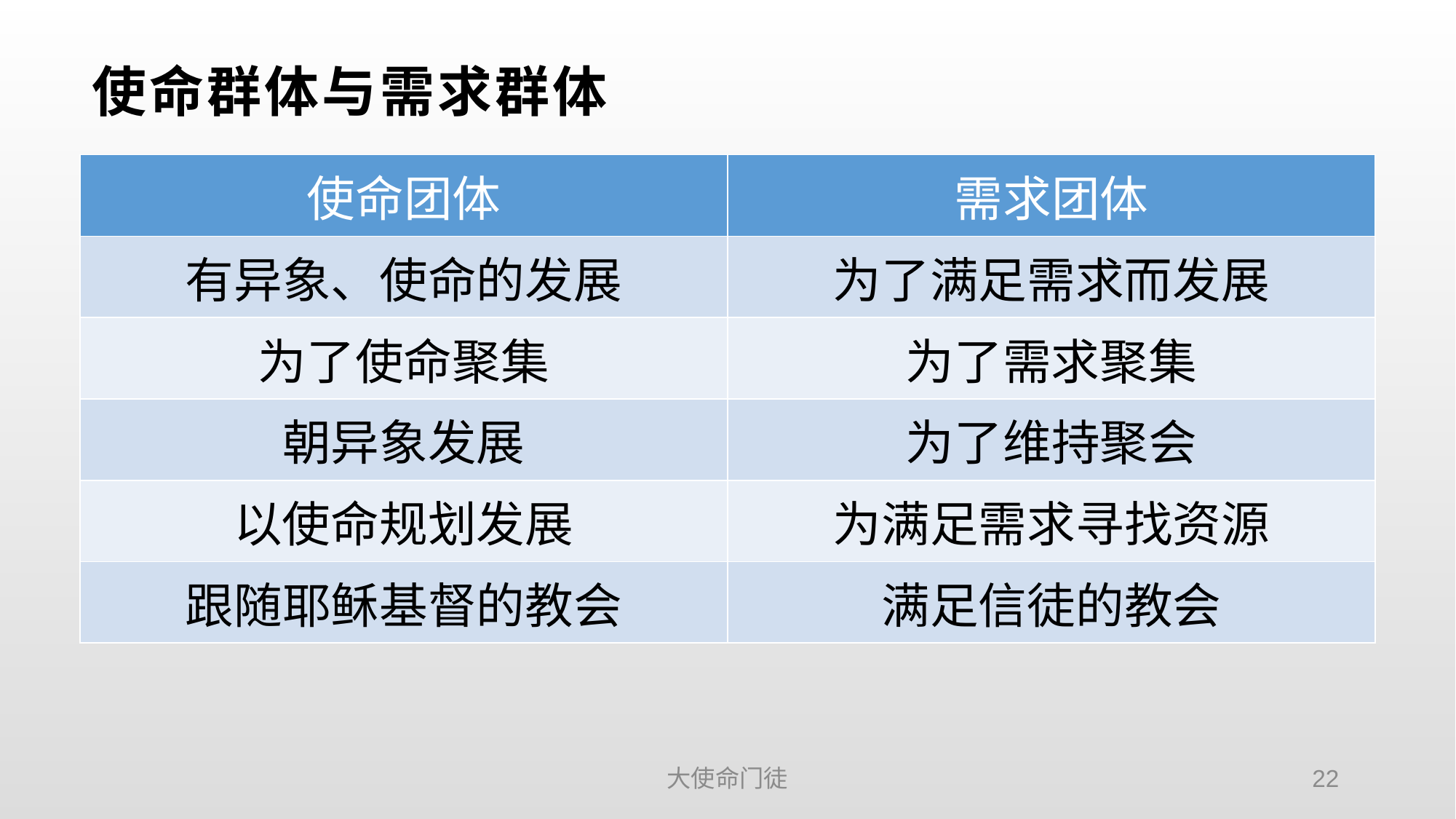

# 使命群体与需求群体
| 使命团体 | 需求团体 |
| --- | --- |
| 有异象、使命的发展 | 为了满足需求而发展 |
| 为了使命聚集 | 为了需求聚集 |
| 朝异象发展 | 为了维持聚会 |
| 以使命规划发展 | 为满足需求寻找资源 |
| 跟随耶稣基督的教会 | 满足信徒的教会 |
大使命门徒
22